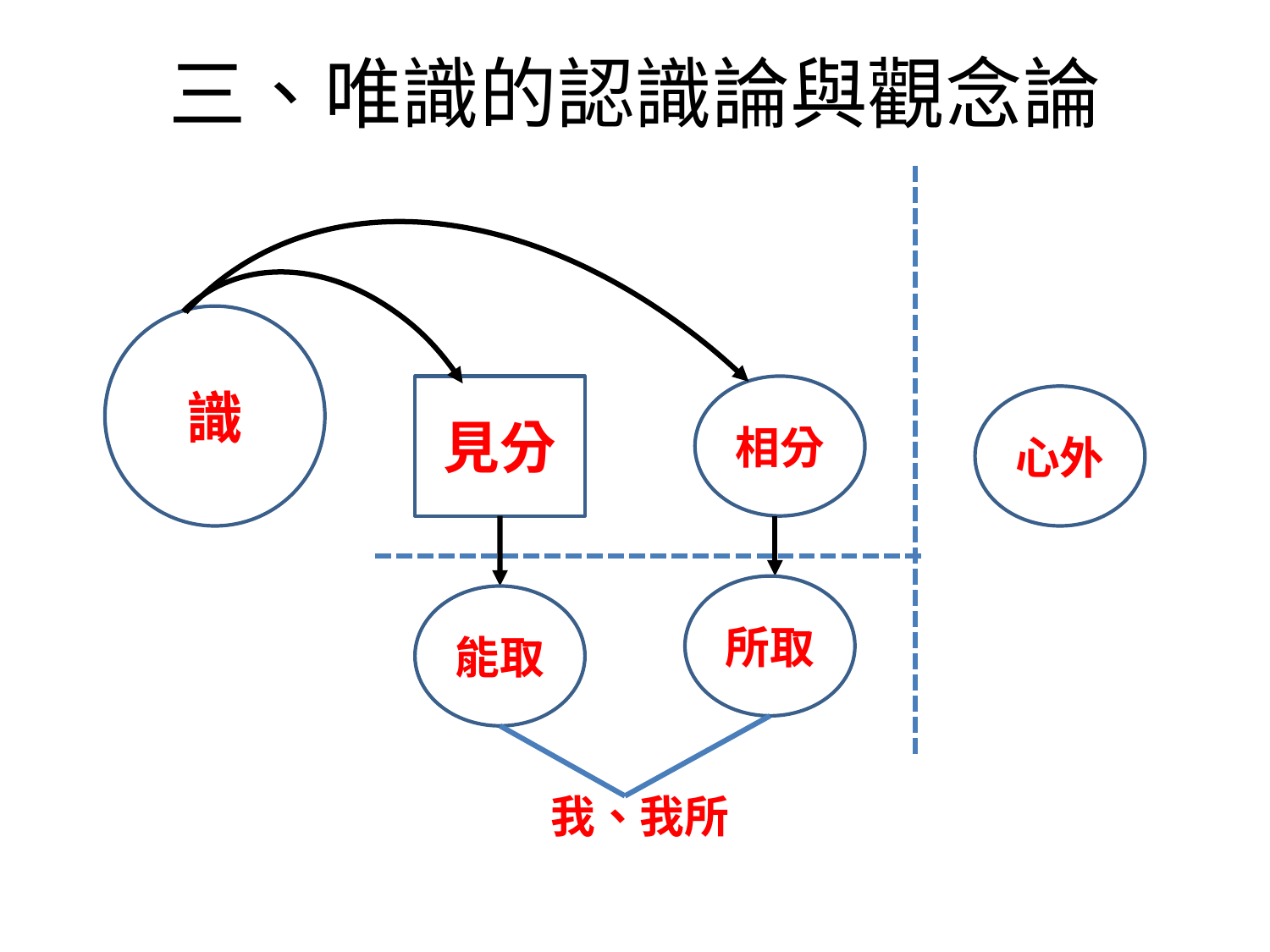

# 三、唯識的認識論與觀念論

識
見分
相分
心外
所取
能取
我、我所